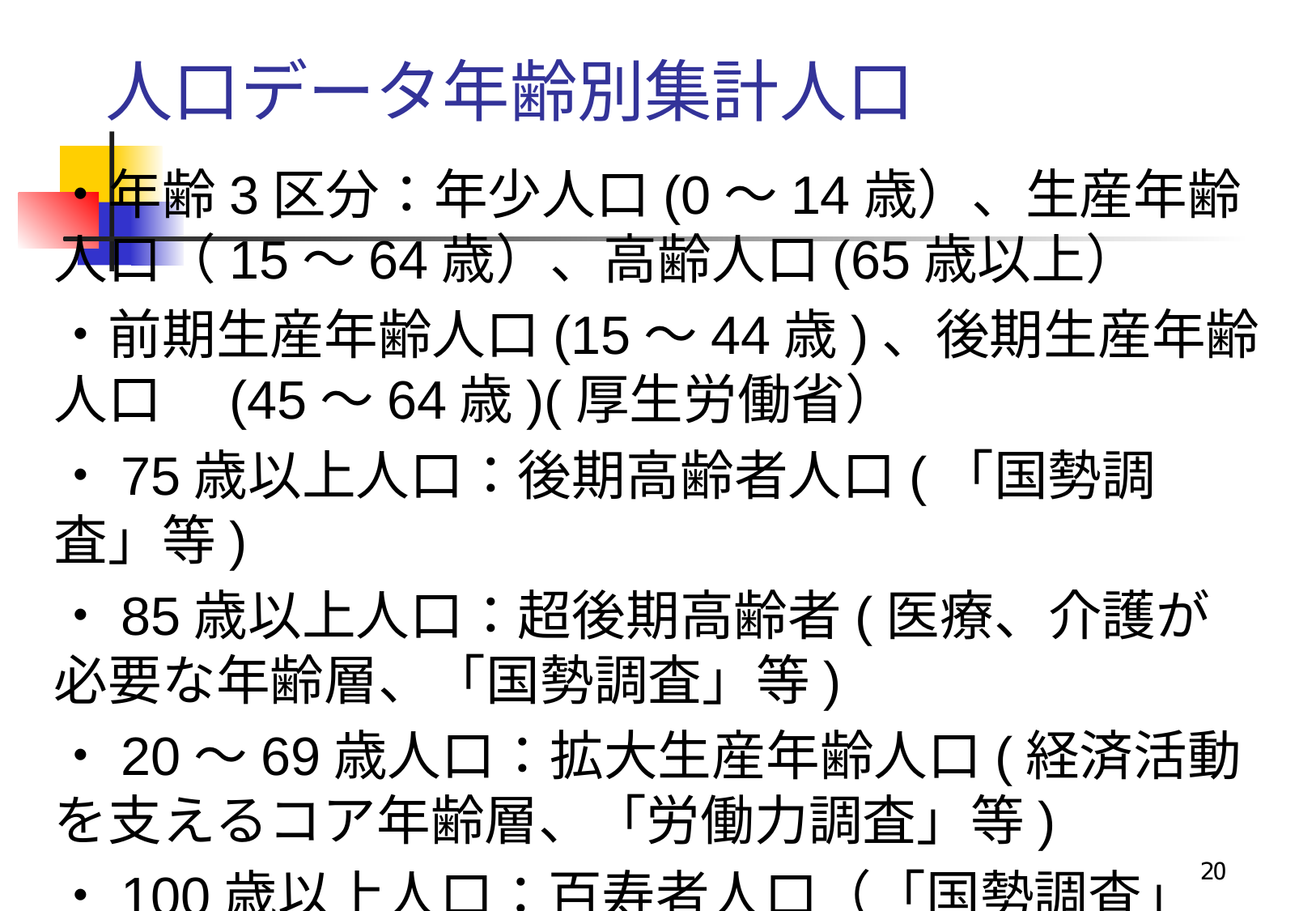

人口データ年齢別集計人口
・年齢3区分：年少人口(0～14歳）、生産年齢人口（15～64歳）、高齢人口(65歳以上）
・前期生産年齢人口(15～44歳)、後期生産年齢人口　(45～64歳)(厚生労働省）
・75歳以上人口：後期高齢者人口(「国勢調査」等)
・85歳以上人口：超後期高齢者(医療、介護が必要な年齢層、「国勢調査」等)
・20～69歳人口：拡大生産年齢人口(経済活動を支えるコア年齢層、「労働力調査」等)
・100歳以上人口：百寿者人口（「国勢調査」等）

20